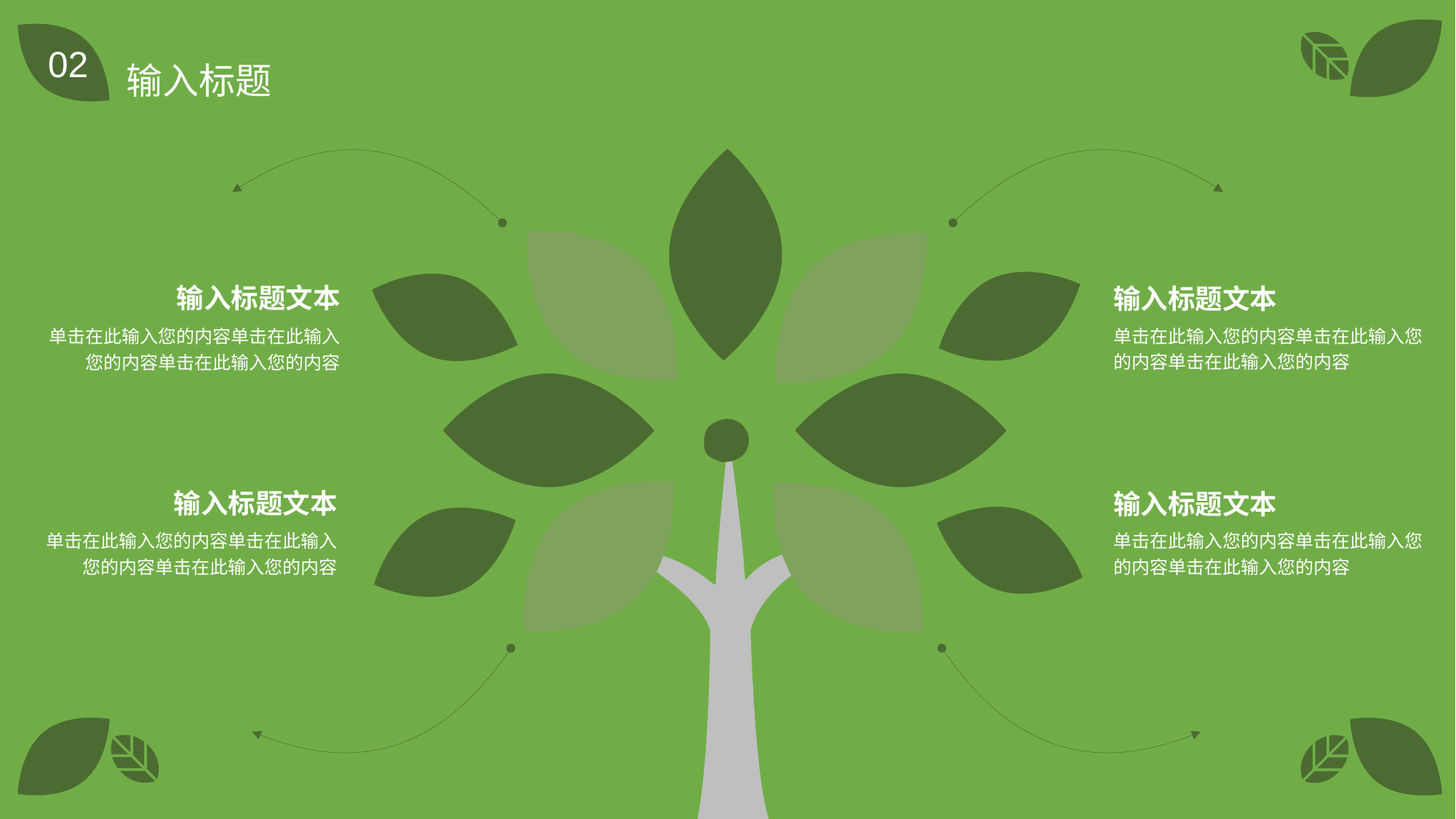

02
输入标题

输入标题文本
单击在此输入您的内容单击在此输入您的内容单击在此输入您的内容
输入标题文本
单击在此输入您的内容单击在此输入您的内容单击在此输入您的内容
输入标题文本
单击在此输入您的内容单击在此输入您的内容单击在此输入您的内容
输入标题文本
单击在此输入您的内容单击在此输入您的内容单击在此输入您的内容